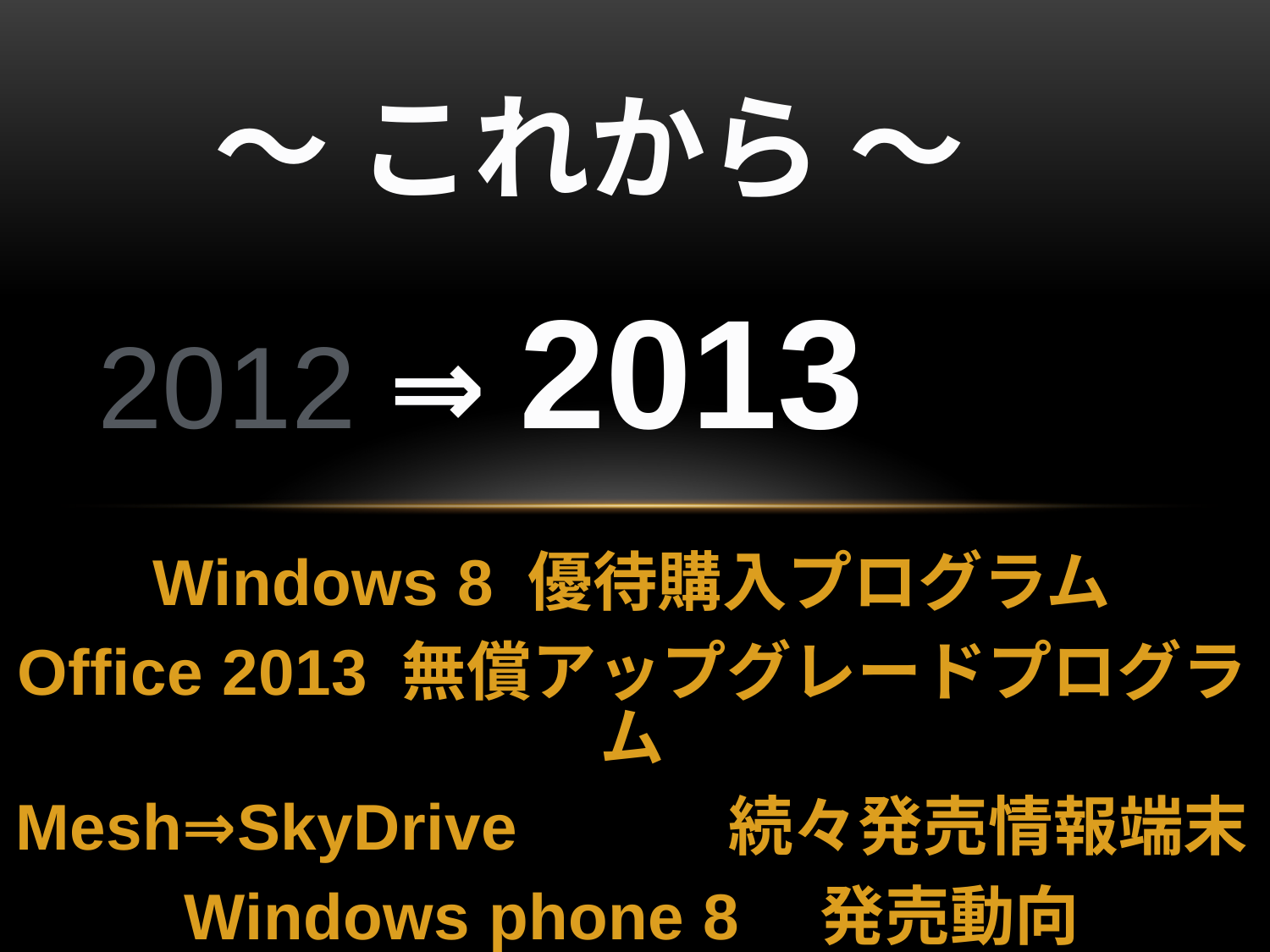

# ～ これから ～ 2012 ⇒ 2013
Windows 8 優待購入プログラム
Office 2013 無償アップグレードプログラム
Mesh⇒SkyDrive　　　続々発売情報端末
Windows phone 8　発売動向